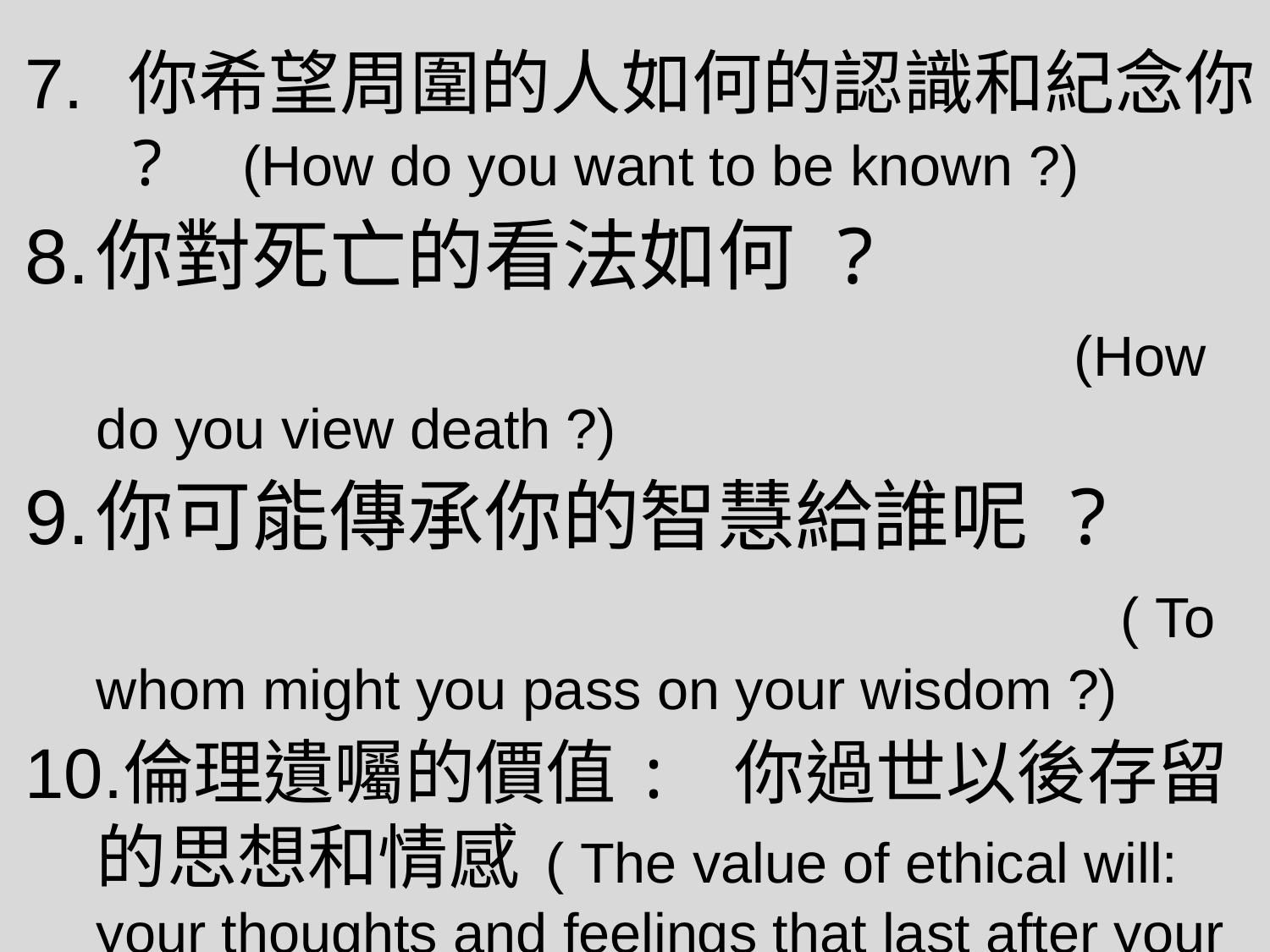

你希望周圍的人如何的認識和紀念你 ?  (How do you want to be known ?)
你對死亡的看法如何 ?                              (How do you view death ?)
你可能傳承你的智慧給誰呢 ?                          ( To whom might you pass on your wisdom ?)
倫理遺囑的價值: 你過世以後存留的思想和情感 ( The value of ethical will: your thoughts and feelings that last after your lifetime ),     高俊明牧師